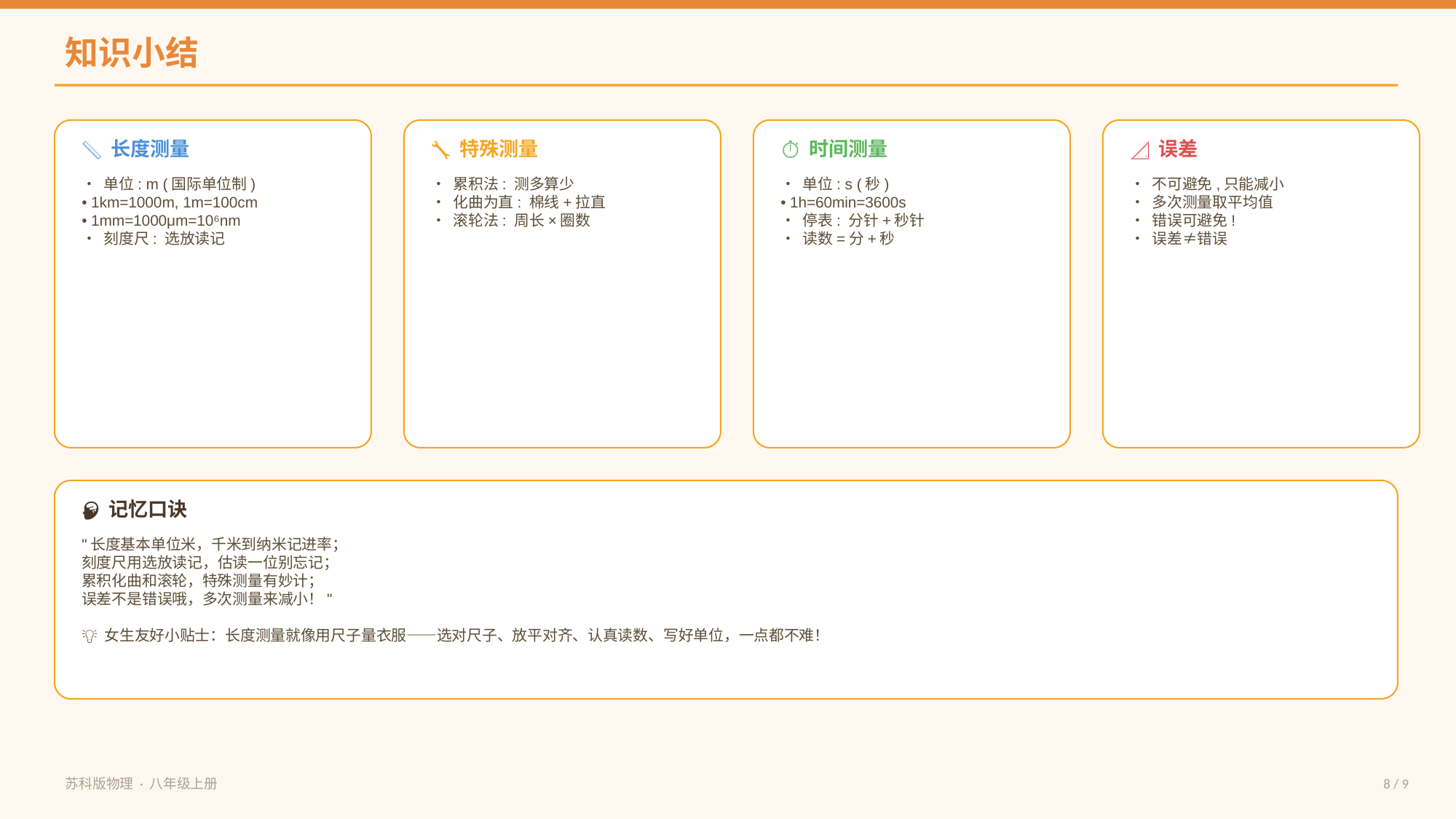

知识小结

📏 长度测量
🔧 特殊测量
⏱ 时间测量
📐 误差
• 单位: m (国际单位制)
• 1km=1000m, 1m=100cm
• 1mm=1000μm=10⁶nm
• 刻度尺: 选放读记
• 累积法: 测多算少
• 化曲为直: 棉线+拉直
• 滚轮法: 周长×圈数
• 单位: s (秒)
• 1h=60min=3600s
• 停表: 分针+秒针
• 读数=分+秒
• 不可避免,只能减小
• 多次测量取平均值
• 错误可避免!
• 误差≠错误

🧠 记忆口诀
"长度基本单位米，千米到纳米记进率；
刻度尺用选放读记，估读一位别忘记；
累积化曲和滚轮，特殊测量有妙计；
误差不是错误哦，多次测量来减小！"

💡 女生友好小贴士：长度测量就像用尺子量衣服——选对尺子、放平对齐、认真读数、写好单位，一点都不难！
苏科版物理 · 八年级上册
8 / 9